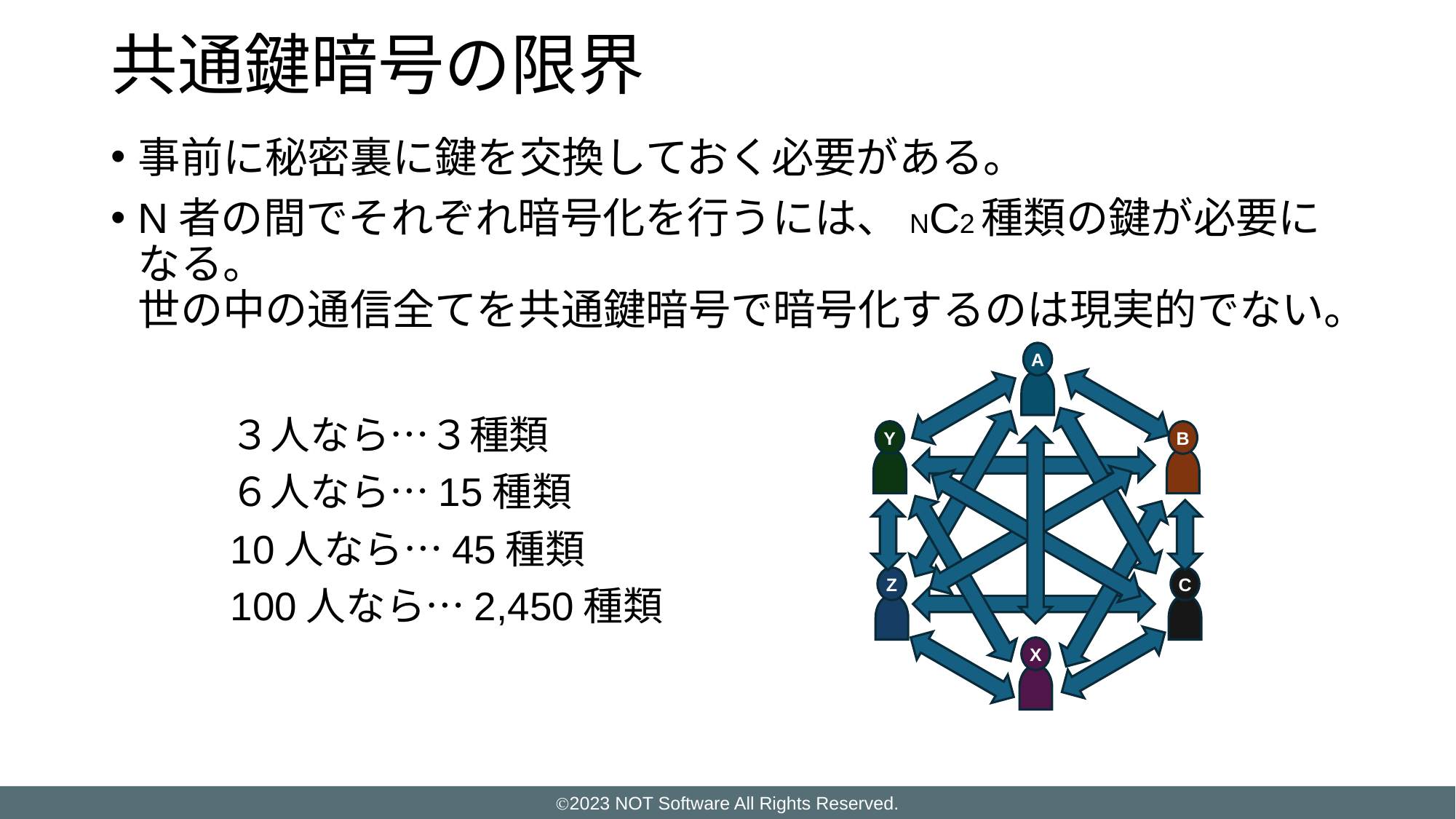

# 共通鍵暗号の限界
事前に秘密裏に鍵を交換しておく必要がある。
N者の間でそれぞれ暗号化を行うには、NC2種類の鍵が必要になる。
世の中の通信全てを共通鍵暗号で暗号化するのは現実的でない。
A

３人なら…３種類
６人なら…15種類
10人なら…45種類
100人なら…2,450種類
Y

B

Z

C

X